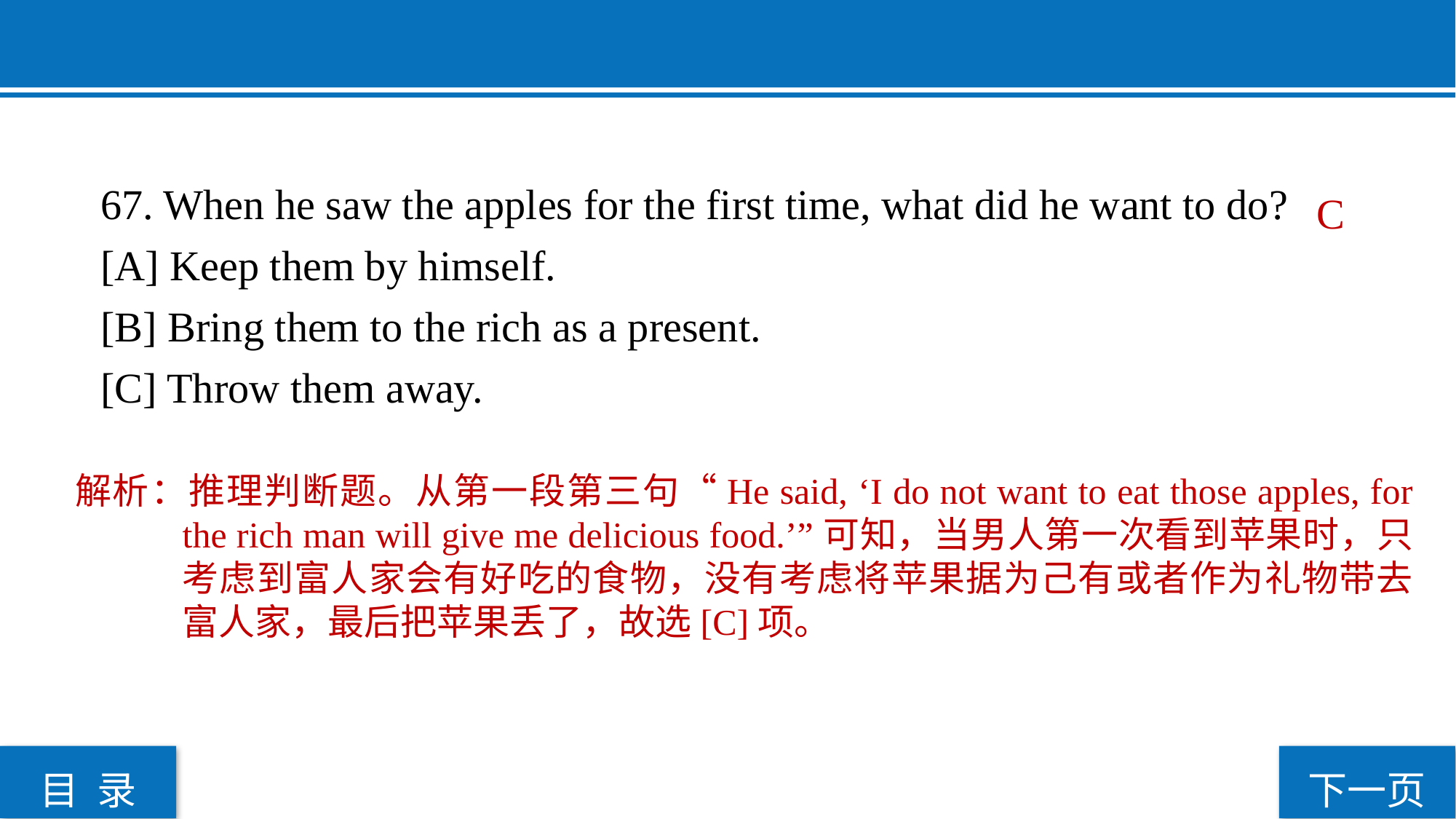

67. When he saw the apples for the first time, what did he want to do?
[A] Keep them by himself.
[B] Bring them to the rich as a present.
[C] Throw them away.

C
解析：推理判断题。从第一段第三句“He said, ‘I do not want to eat those apples, for the rich man will give me delicious food.’”可知，当男人第一次看到苹果时，只考虑到富人家会有好吃的食物，没有考虑将苹果据为己有或者作为礼物带去富人家，最后把苹果丢了，故选[C]项。